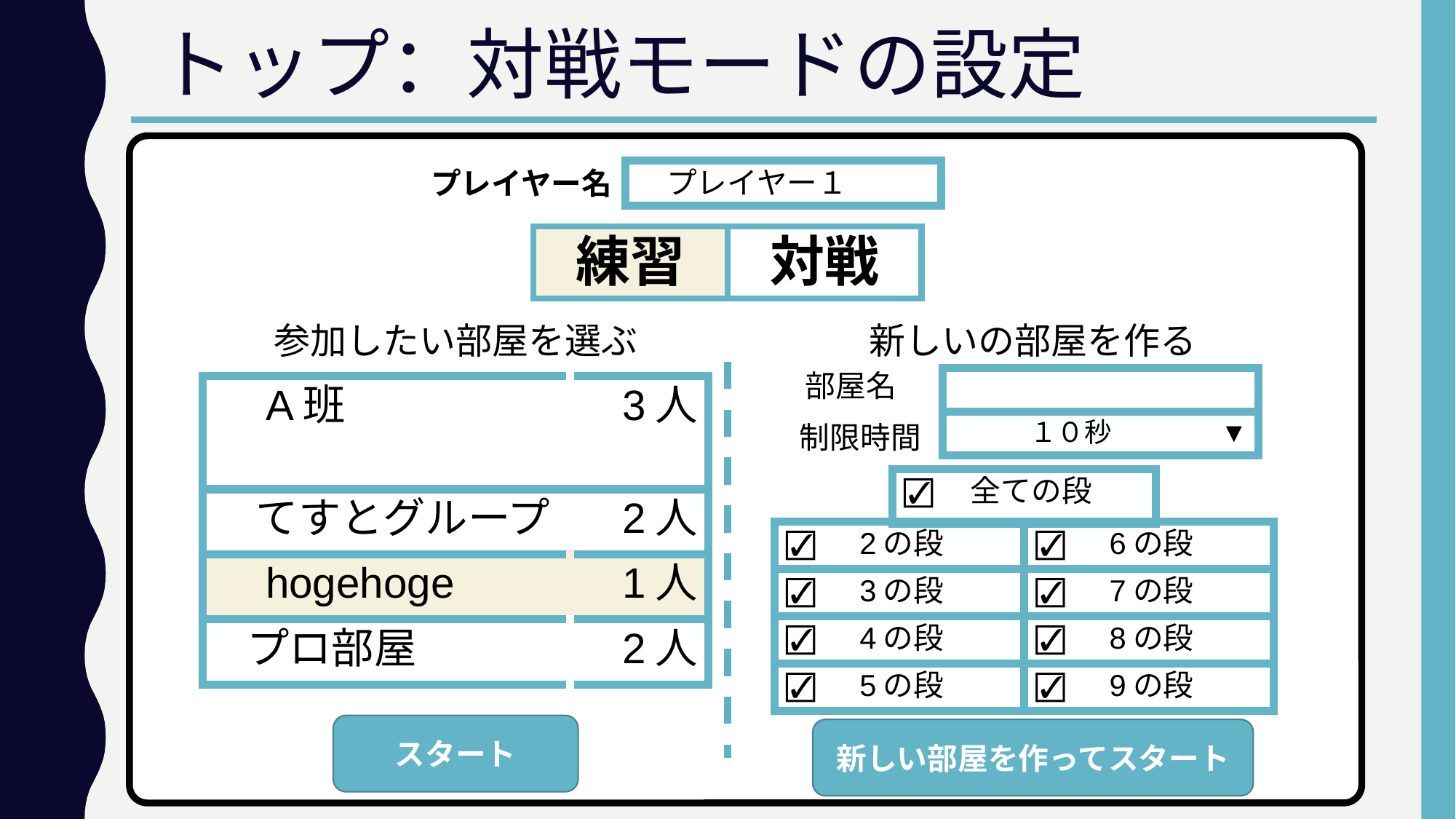

# トップ：対戦モードの設定
プレイヤー名
| プレイヤー１ |
| --- |
| 練習 | 対戦 |
| --- | --- |
参加したい部屋を選ぶ
新しいの部屋を作る
部屋名
|  |
| --- |
| １０秒　　　　▼ |
| A班 | 3人 |
| --- | --- |
| てすとグループ | 2人 |
| hogehoge | 1人 |
| プロ部屋 | 2人 |
制限時間
| ☑　全ての段 |
| --- |
| ☑　2の段 | ☑　6の段 |
| --- | --- |
| ☑　3の段 | ☑　7の段 |
| ☑　4の段 | ☑　8の段 |
| ☑　5の段 | ☑　9の段 |
スタート
新しい部屋を作ってスタート